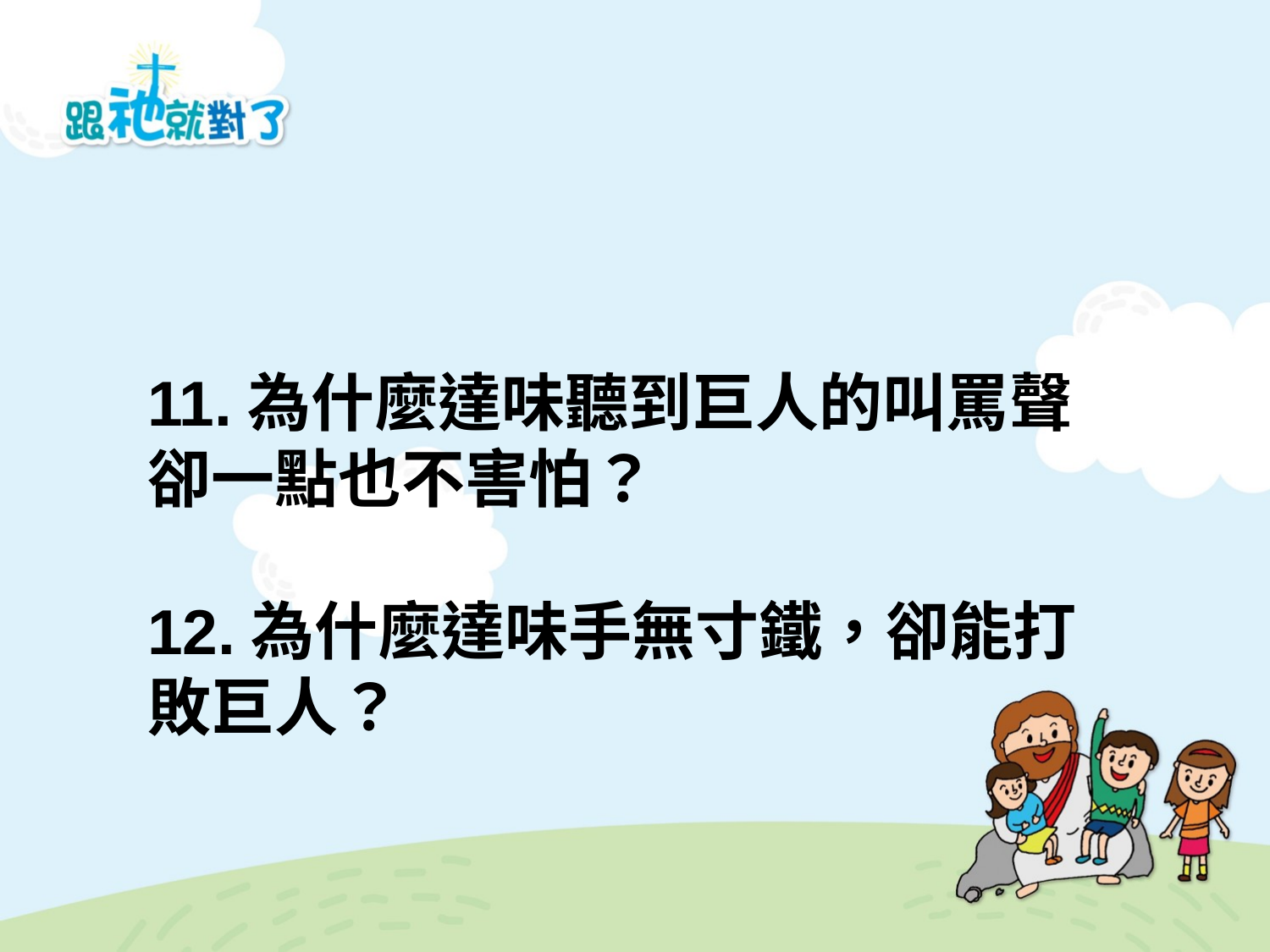

11.為什麼達味聽到巨人的叫罵聲卻一點也不害怕？

12.為什麼達味手無寸鐵，卻能打敗巨人？